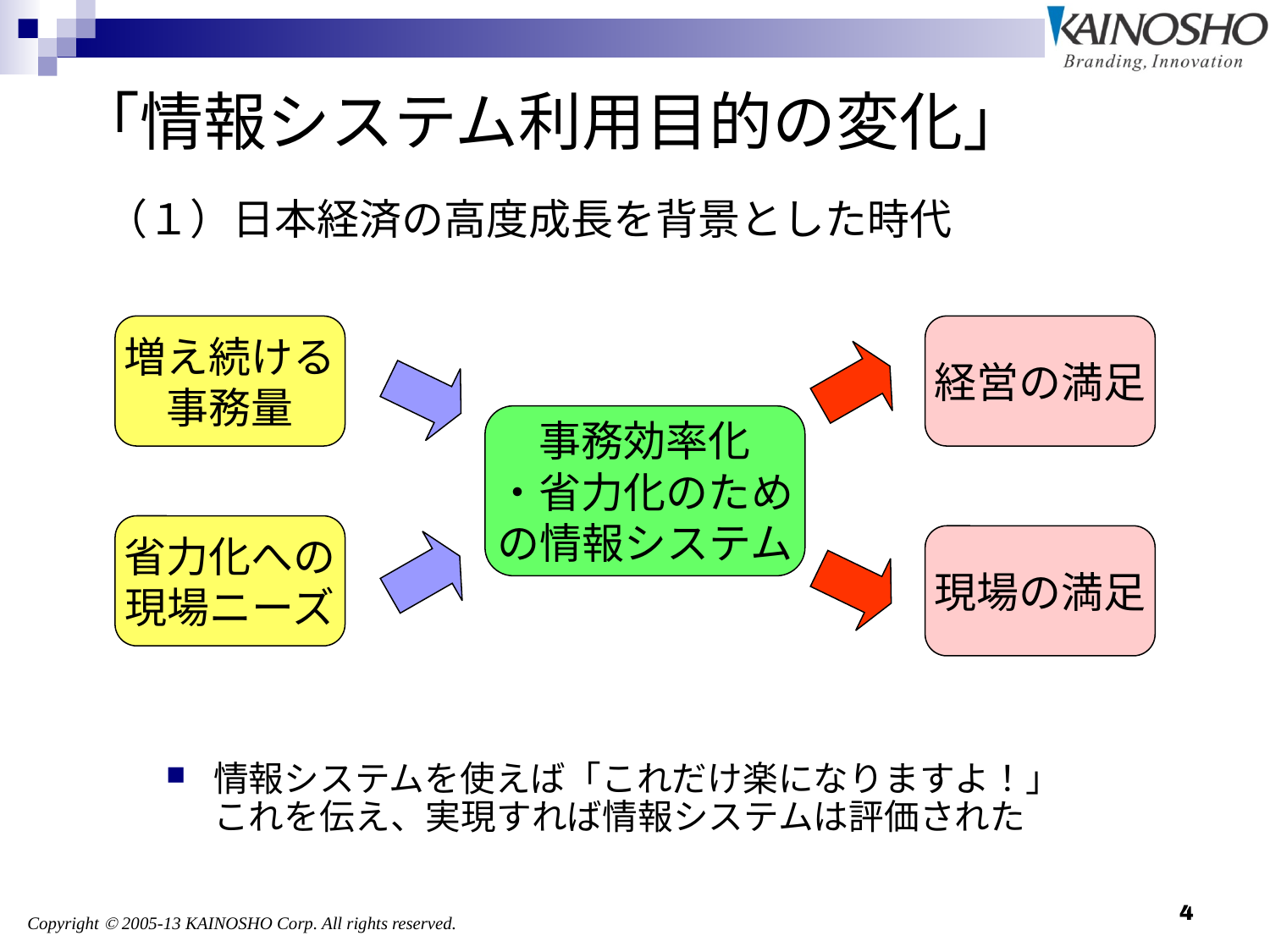

# 「情報システム利用目的の変化」
（１）日本経済の高度成長を背景とした時代
増え続ける
事務量
経営の満足

事務効率化
・省力化のため
の情報システム
省力化への
現場ニーズ
現場の満足

情報システムを使えば「これだけ楽になりますよ！」
これを伝え、実現すれば情報システムは評価された
4